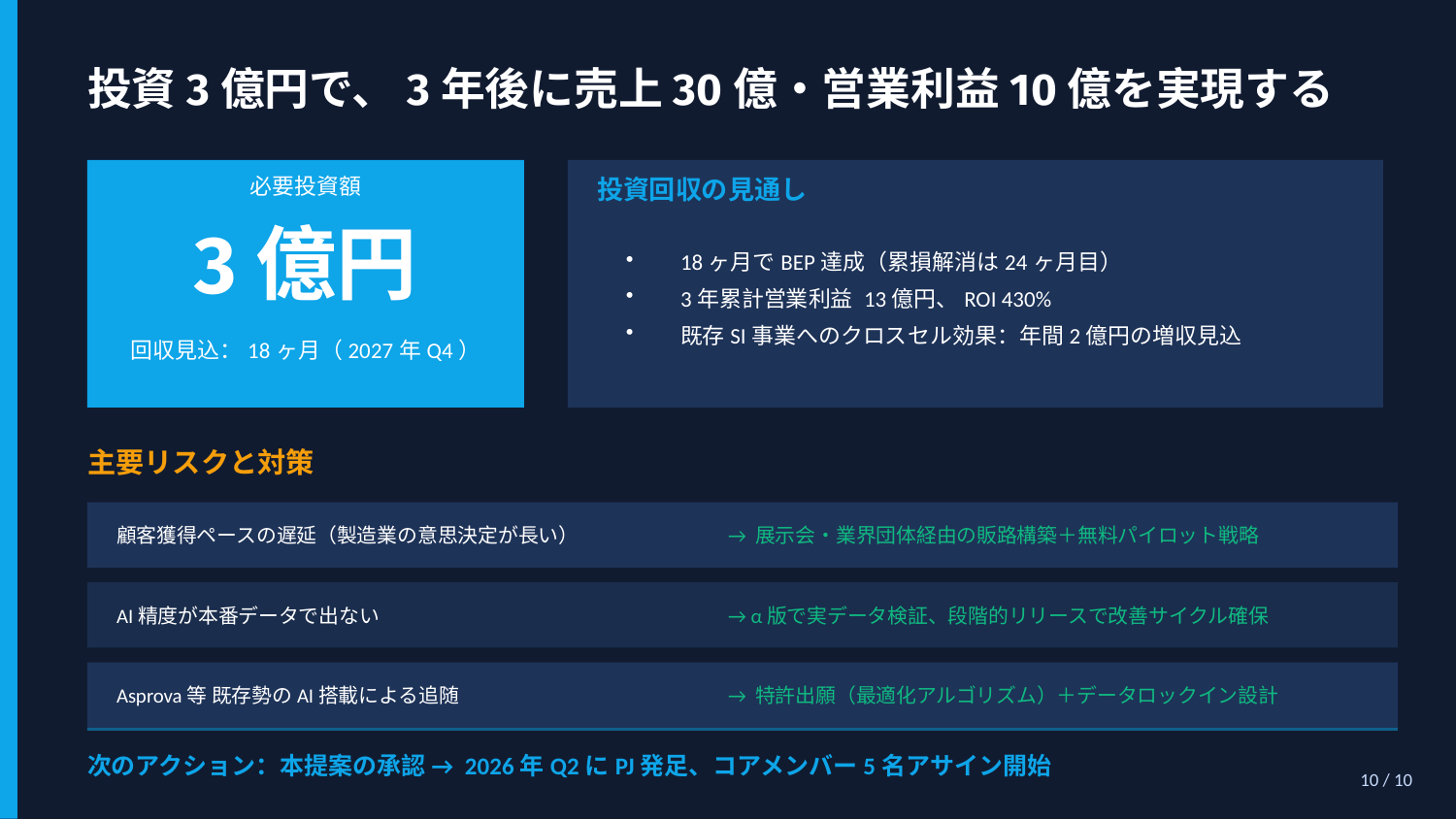

投資3億円で、3年後に売上30億・営業利益10億を実現する

必要投資額
投資回収の見通し
3億円
18ヶ月でBEP達成（累損解消は24ヶ月目）
3年累計営業利益 13億円、ROI 430%
既存SI事業へのクロスセル効果：年間2億円の増収見込
回収見込：18ヶ月（2027年Q4）
主要リスクと対策

顧客獲得ペースの遅延（製造業の意思決定が長い）
→ 展示会・業界団体経由の販路構築＋無料パイロット戦略

AI精度が本番データで出ない
→ α版で実データ検証、段階的リリースで改善サイクル確保

Asprova等 既存勢のAI搭載による追随
→ 特許出願（最適化アルゴリズム）＋データロックイン設計

次のアクション：本提案の承認 → 2026年Q2にPJ発足、コアメンバー5名アサイン開始
10 / 10